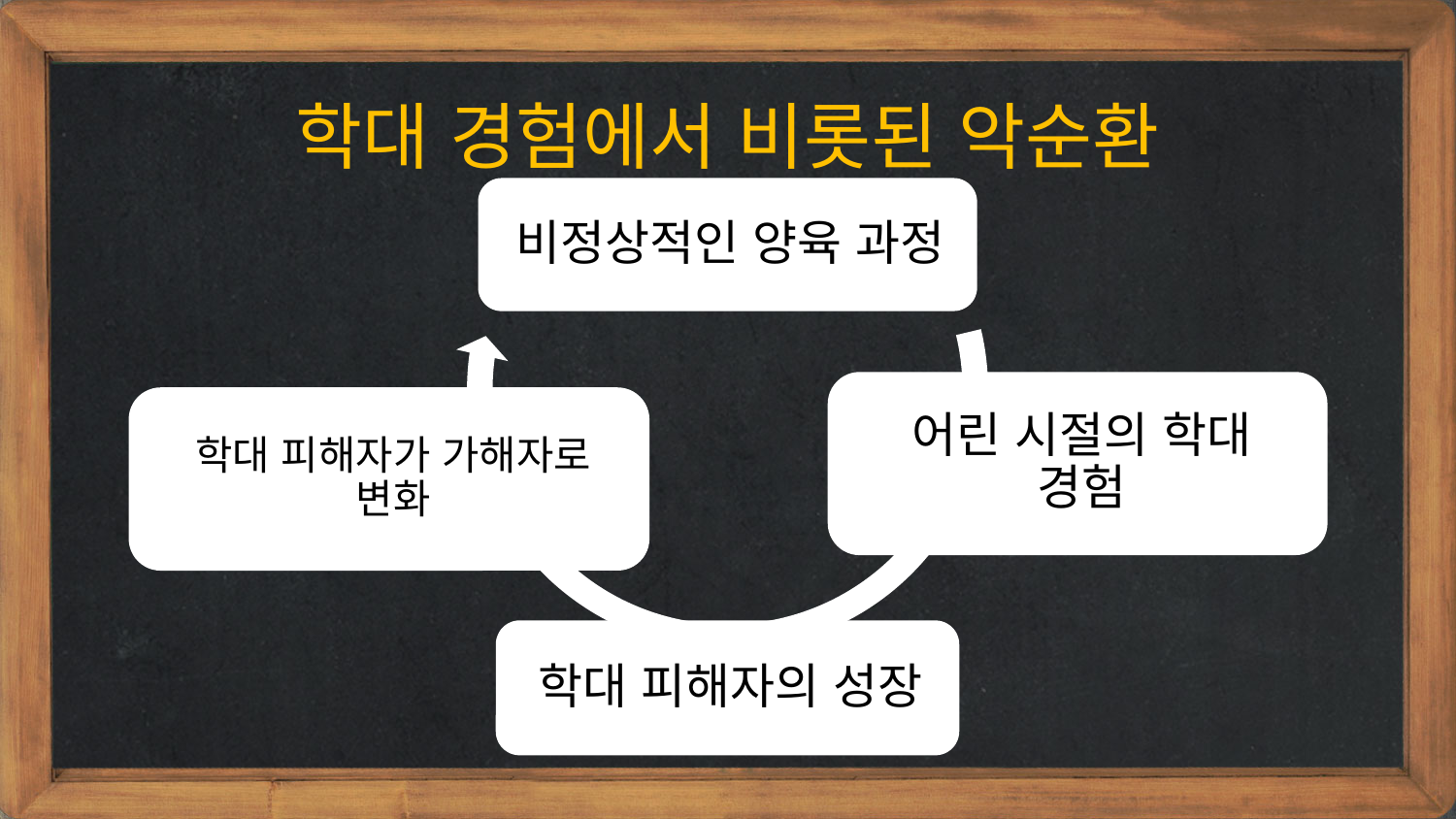

학대 경험에서 비롯된 악순환
비정상적인 양육 과정
어린 시절의 학대 경험
학대 피해자의 성장
학대 피해자가 가해자로 변화